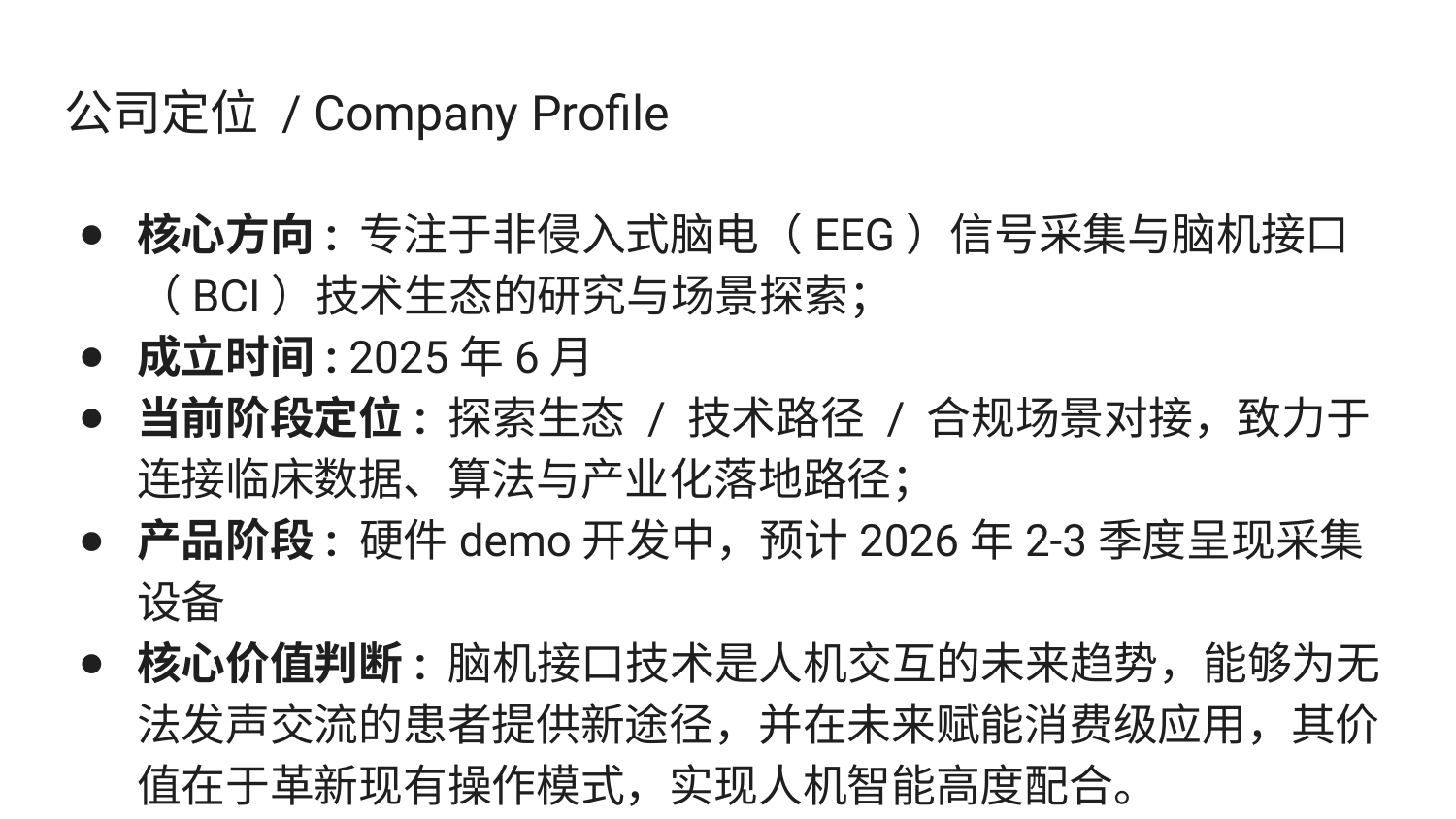

# 公司定位 / Company Profile
核心方向: 专注于非侵入式脑电（EEG）信号采集与脑机接口（BCI）技术生态的研究与场景探索；
成立时间: 2025年6月
当前阶段定位: 探索生态 / 技术路径 / 合规场景对接，致力于连接临床数据、算法与产业化落地路径；
产品阶段: 硬件demo开发中，预计2026年2-3季度呈现采集设备
核心价值判断: 脑机接口技术是人机交互的未来趋势，能够为无法发声交流的患者提供新途径，并在未来赋能消费级应用，其价值在于革新现有操作模式，实现人机智能高度配合。
https://www.tangi.tech